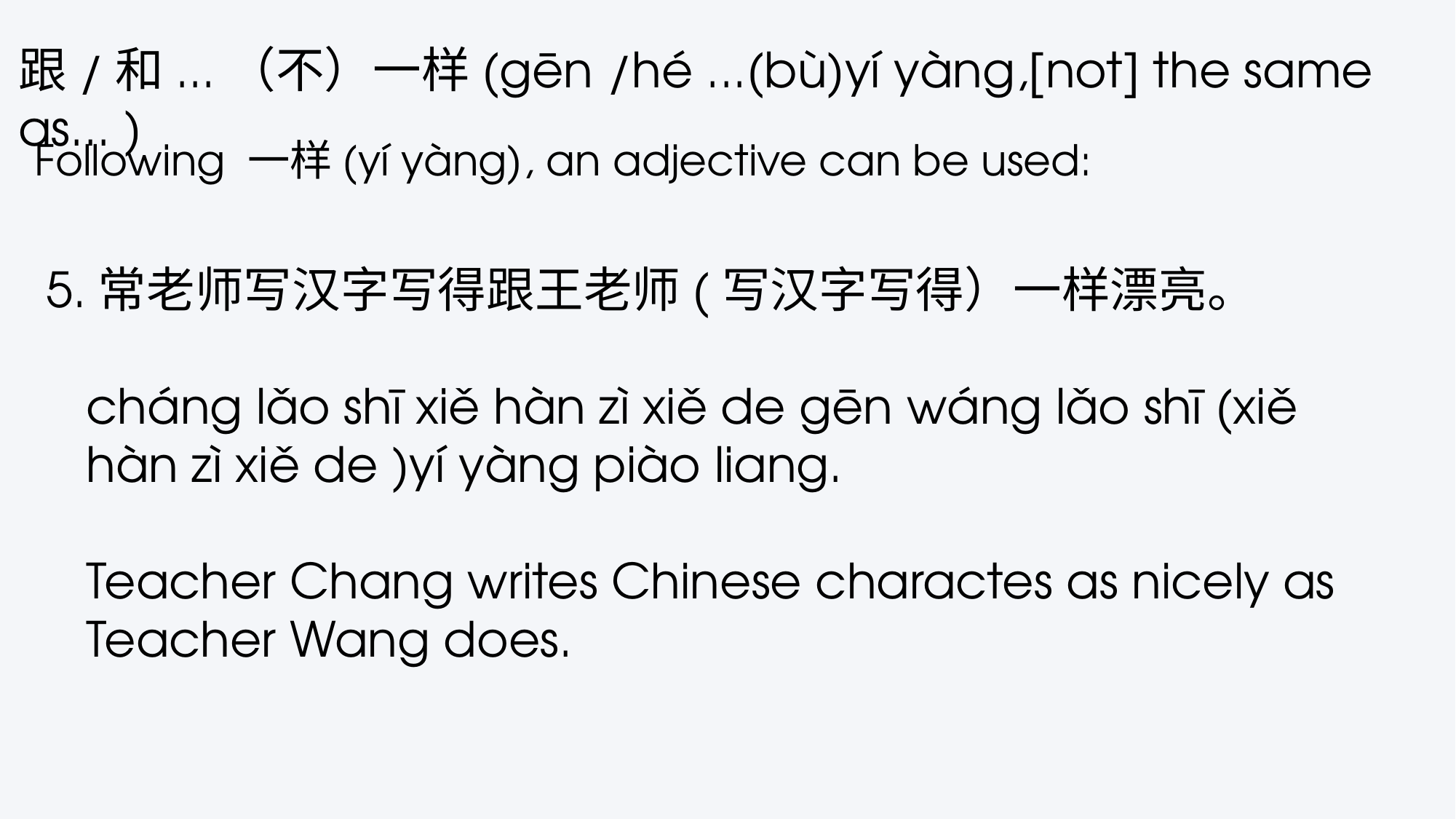

跟/和...（不）一样(gēn /hé ...(bù)yí yàng,[not] the same as... )
Following 一样(yí yàng), an adjective can be used:
5.常老师写汉字写得跟王老师(写汉字写得）一样漂亮。

   cháng lǎo shī xiě hàn zì xiě de gēn wáng lǎo shī (xiě
   hàn zì xiě de )yí yàng piào liang.

   Teacher Chang writes Chinese charactes as nicely as
   Teacher Wang does.